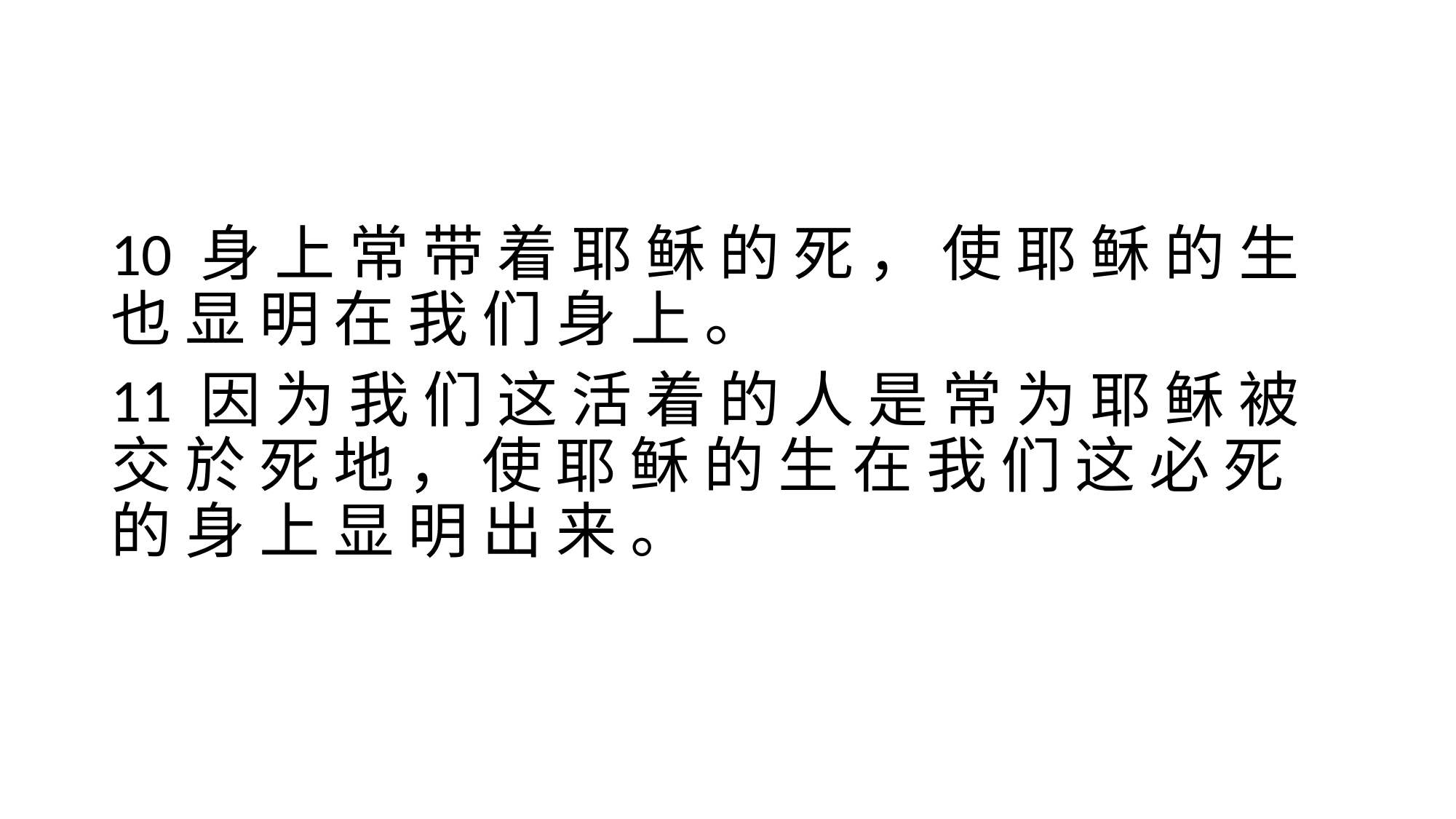

#
10 身 上 常 带 着 耶 稣 的 死 ， 使 耶 稣 的 生 也 显 明 在 我 们 身 上 。
11 因 为 我 们 这 活 着 的 人 是 常 为 耶 稣 被 交 於 死 地 ， 使 耶 稣 的 生 在 我 们 这 必 死 的 身 上 显 明 出 来 。